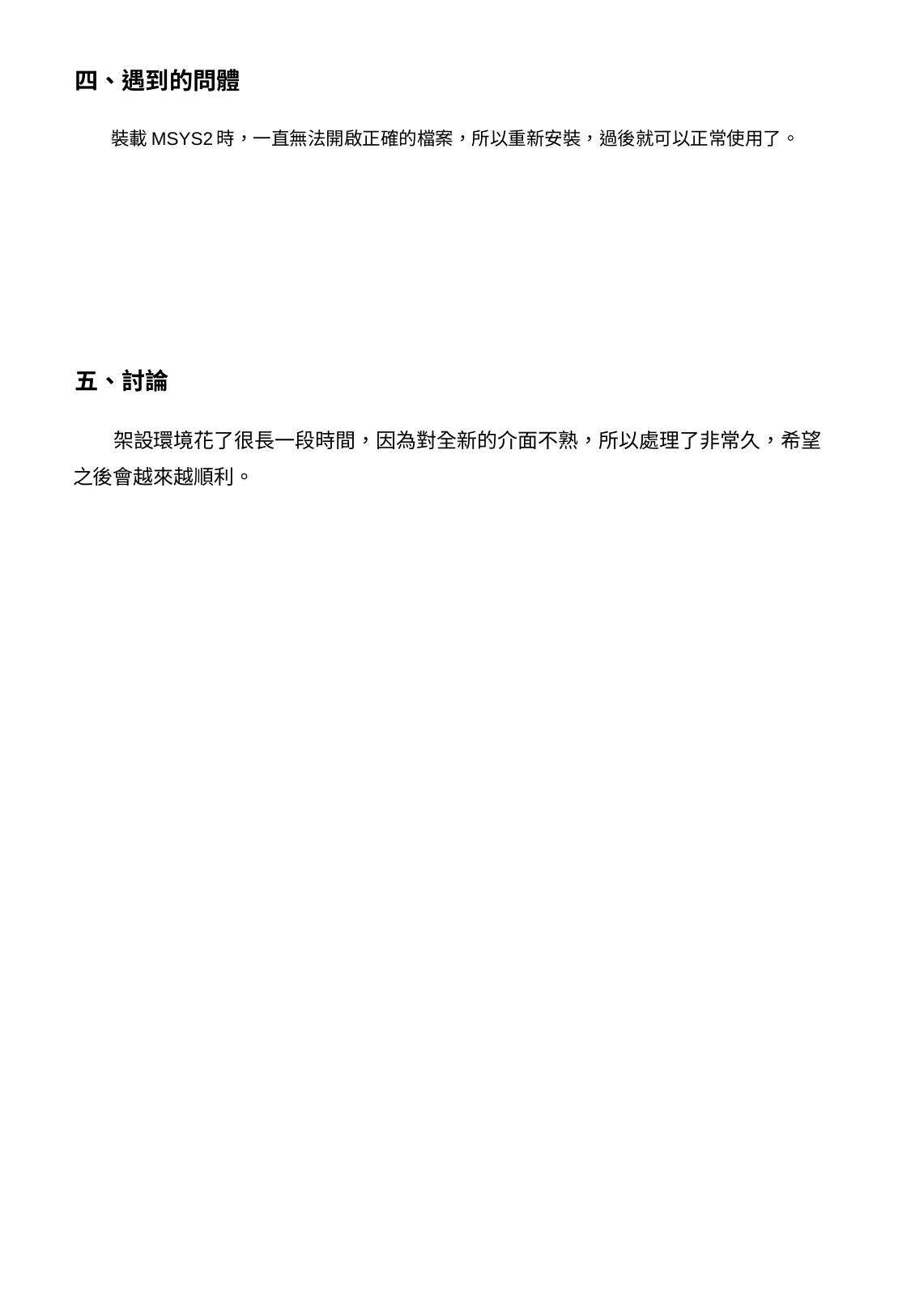

四、遇到的問體
        裝載MSYS2時，一直無法開啟正確的檔案，所以重新安裝，過後就可以正常使用了。
五、討論
        架設環境花了很長一段時間，因為對全新的介面不熟，所以處理了非常久，希望之後會越來越順利。